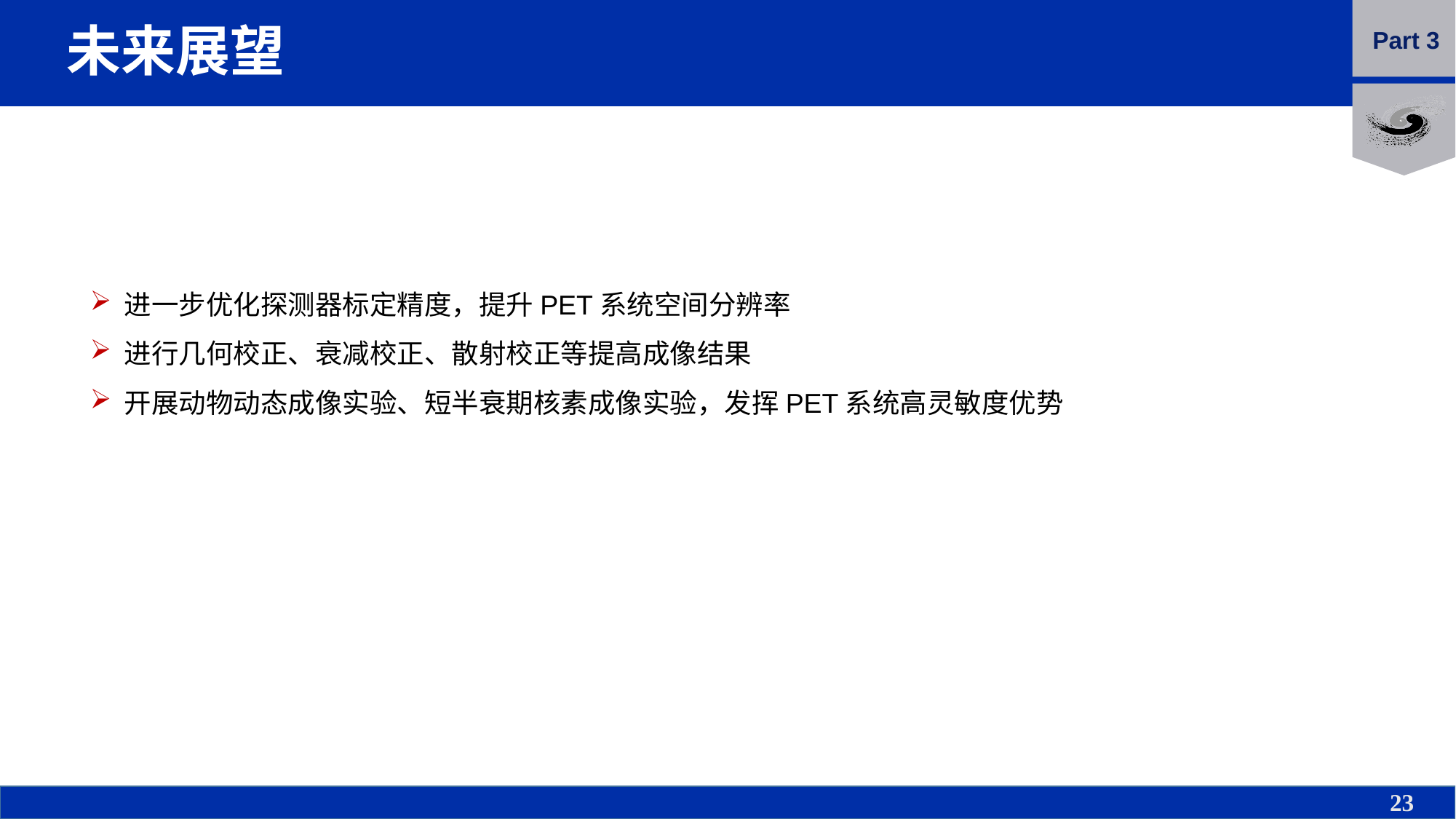

# 未来展望
Part 3
进一步优化探测器标定精度，提升PET系统空间分辨率
进行几何校正、衰减校正、散射校正等提高成像结果
开展动物动态成像实验、短半衰期核素成像实验，发挥PET系统高灵敏度优势
23